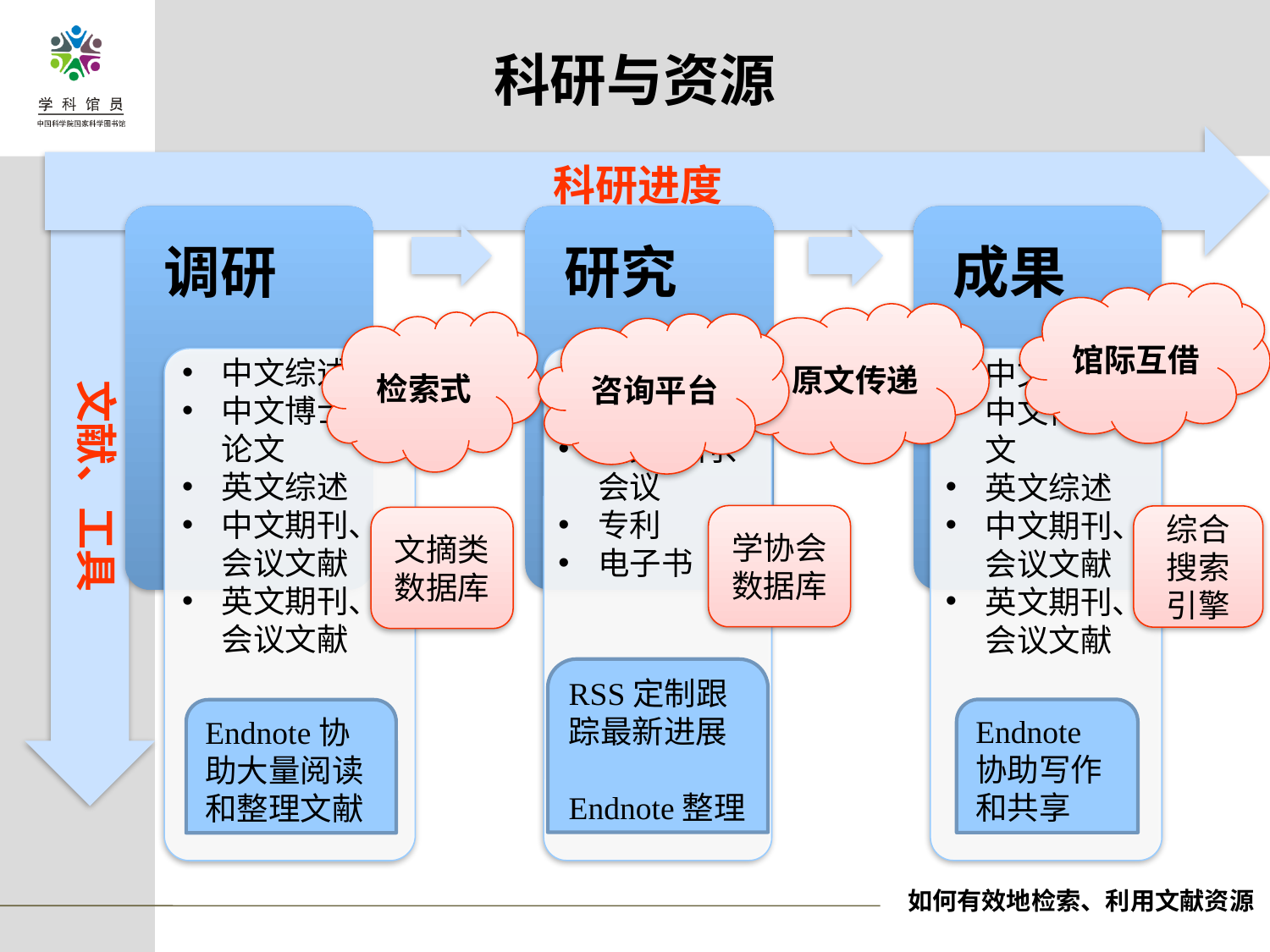

科研与资源
科研进度

调研

研究

成果

馆际互借
原文传递
检索式
咨询平台
中文综述
中文博士论文
英文综述
中文期刊、会议文献
英文期刊、会议文献

中文期刊、会议
英文期刊、会议
专利
电子书

中文综述
中文博士论文
英文综述
中文期刊、会议文献
英文期刊、会议文献
文献、工具

学协会数据库
综合搜索引擎
文摘类数据库
RSS定制跟踪最新进展

Endnote整理
Endnote协助写作和共享
Endnote协助大量阅读和整理文献
如何有效地检索、利用文献资源